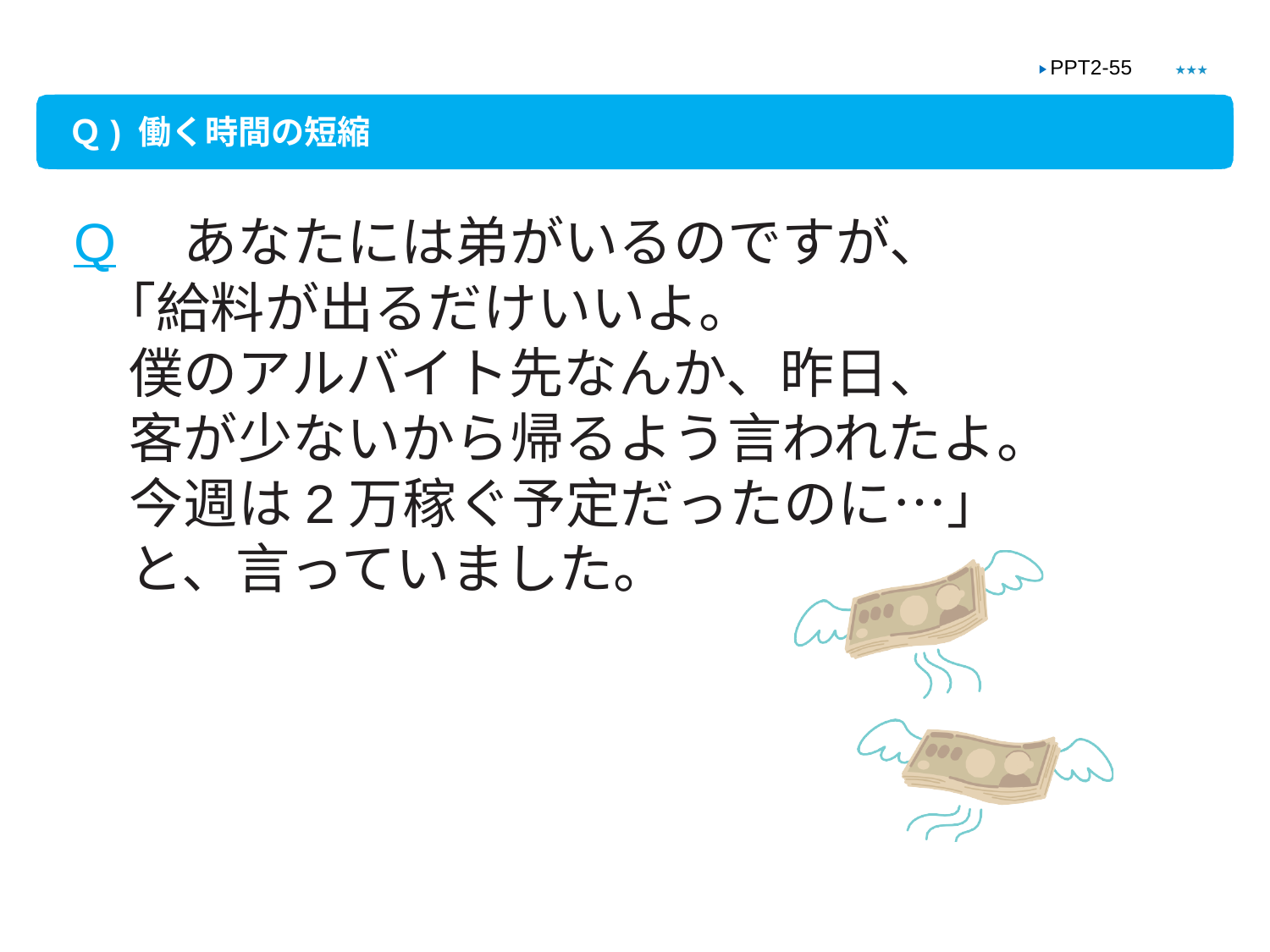

★★★
▶ PPT2-55

Ｑ) 働く時間の短縮
Q　あなたには弟がいるのですが、
「給料が出るだけいいよ。
僕のアルバイト先なんか、昨日、
客が少ないから帰るよう言われたよ。今週は2万稼ぐ予定だったのに…」
と、言っていました。